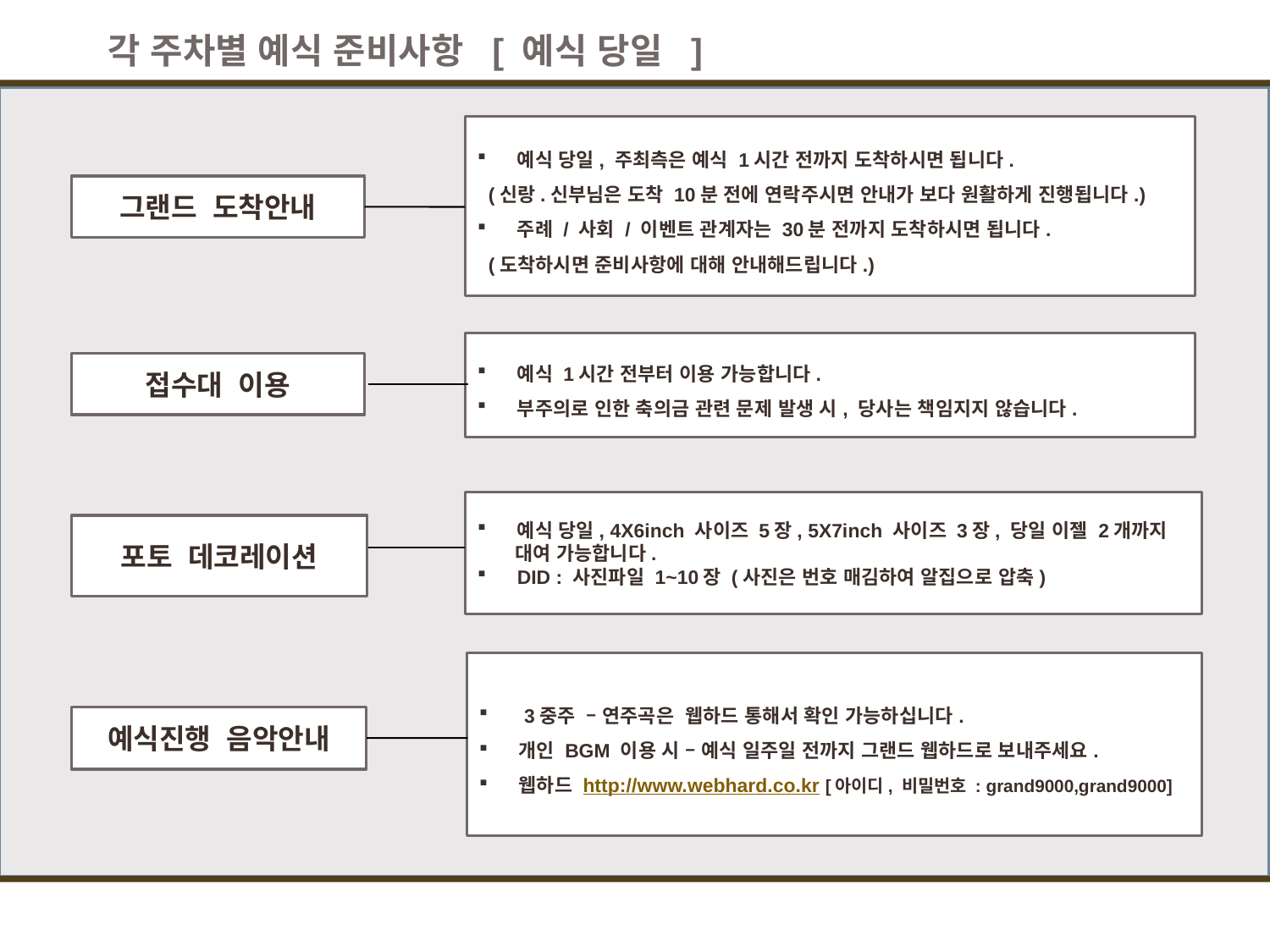

각 주차별 예식 준비사항  [ 예식 당일  ]

예식 당일, 주최측은 예식 1시간 전까지 도착하시면 됩니다.
  (신랑.신부님은 도착 10분 전에 연락주시면 안내가 보다 원활하게 진행됩니다.)
주례 / 사회 / 이벤트 관계자는 30분 전까지 도착하시면 됩니다.
  (도착하시면 준비사항에 대해 안내해드립니다.)
그랜드  도착안내

예식 1시간 전부터 이용 가능합니다.
부주의로 인한 축의금 관련 문제 발생 시, 당사는 책임지지 않습니다.
접수대  이용

예식 당일, 4X6inch 사이즈 5장, 5X7inch 사이즈 3장, 당일 이젤 2개까지
      대여 가능합니다.
DID : 사진파일 1~10장 (사진은 번호 매김하여 알집으로 압축)
포토  데코레이션
 3중주  – 연주곡은  웹하드 통해서 확인 가능하십니다.
개인 BGM 이용 시 – 예식 일주일 전까지 그랜드 웹하드로 보내주세요.
웹하드 http://www.webhard.co.kr [아이디, 비밀번호 : grand9000,grand9000]
예식진행  음악안내